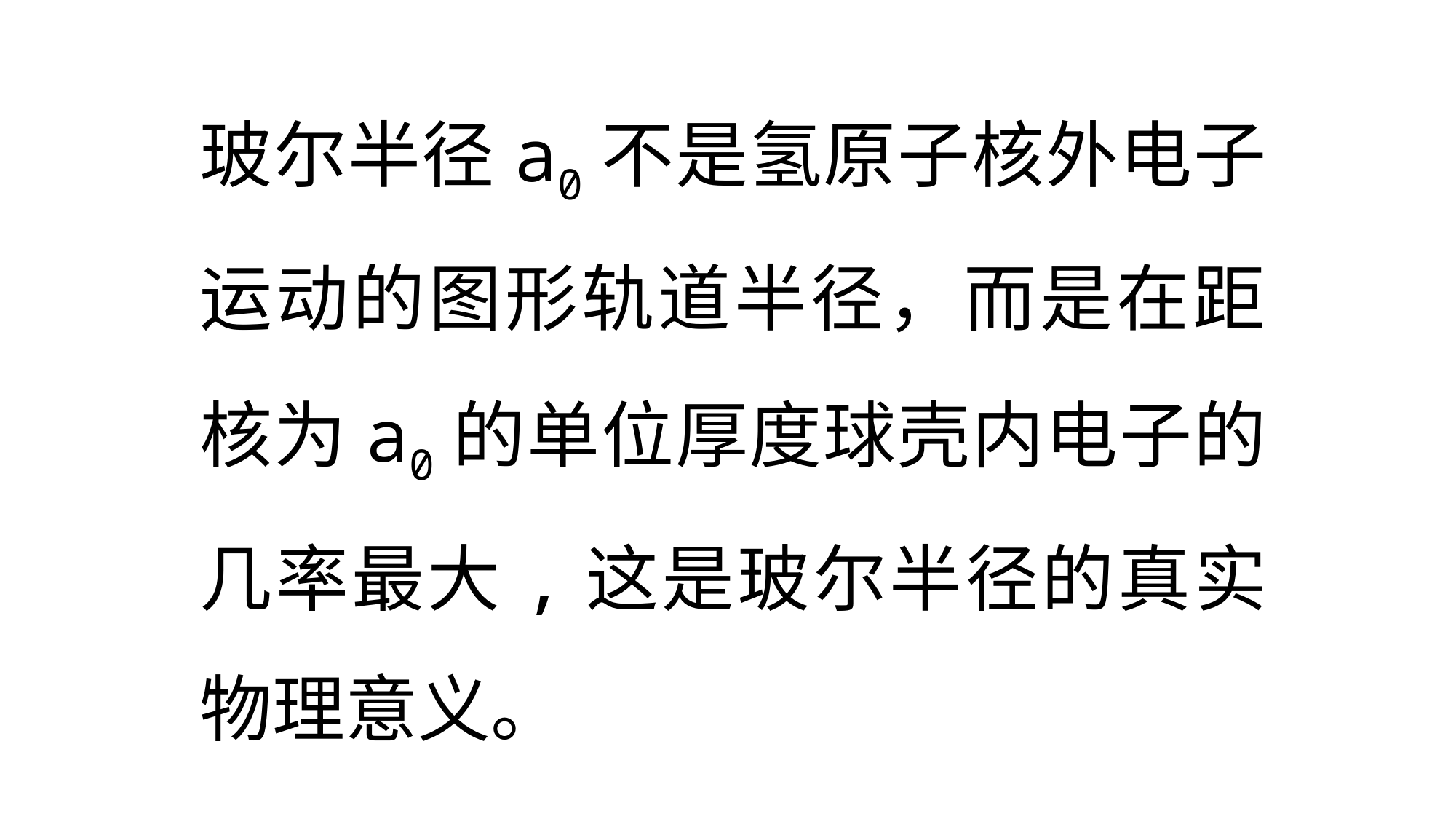

玻尔半径a0不是氢原子核外电子运动的图形轨道半径，而是在距核为a0的单位厚度球壳内电子的几率最大,这是玻尔半径的真实物理意义。